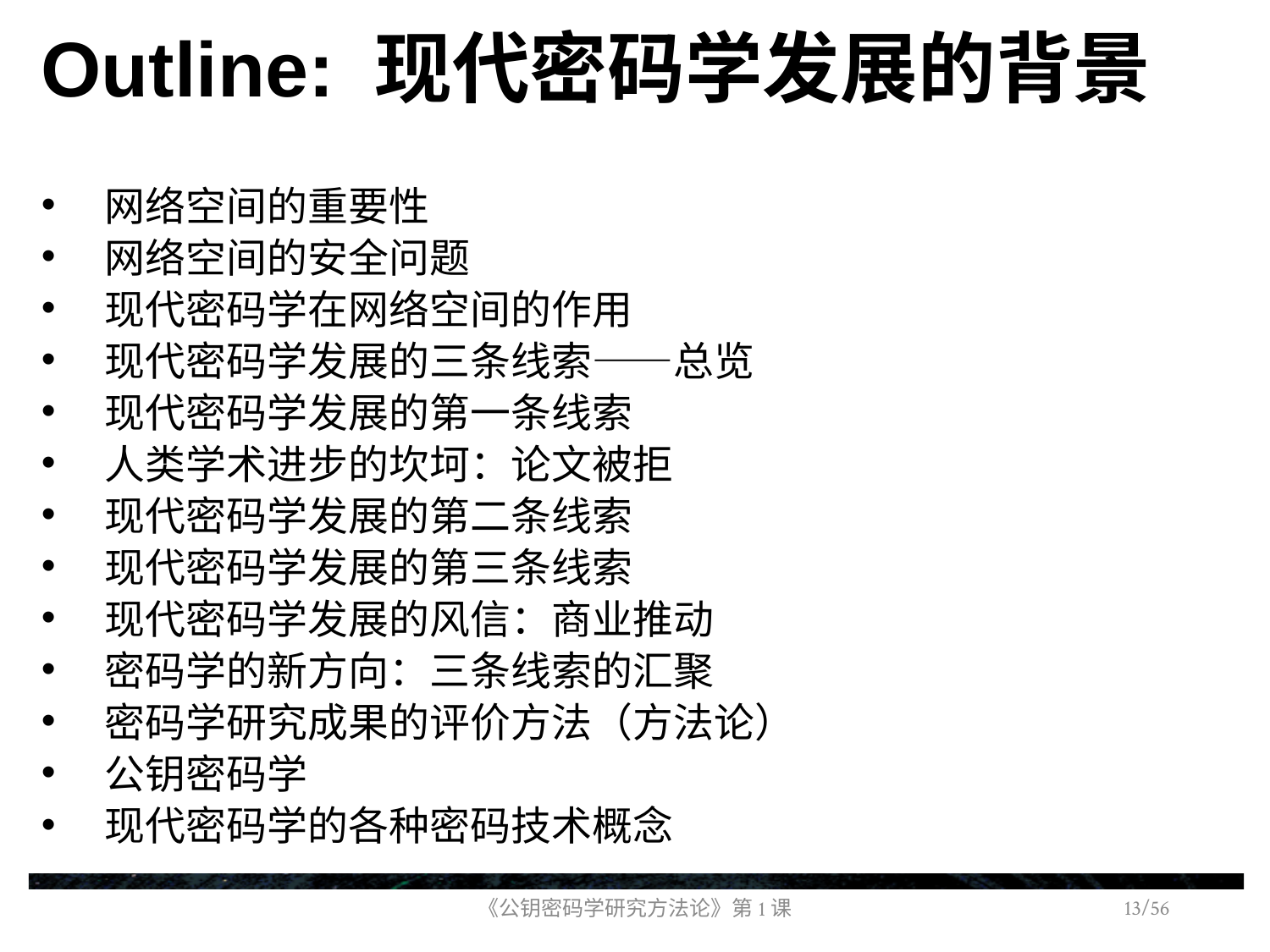

# Outline: 现代密码学发展的背景
网络空间的重要性
网络空间的安全问题
现代密码学在网络空间的作用
现代密码学发展的三条线索——总览
现代密码学发展的第一条线索
人类学术进步的坎坷：论文被拒
现代密码学发展的第二条线索
现代密码学发展的第三条线索
现代密码学发展的风信：商业推动
密码学的新方向：三条线索的汇聚
密码学研究成果的评价方法（方法论）
公钥密码学
现代密码学的各种密码技术概念
《公钥密码学研究方法论》第1课
13/56